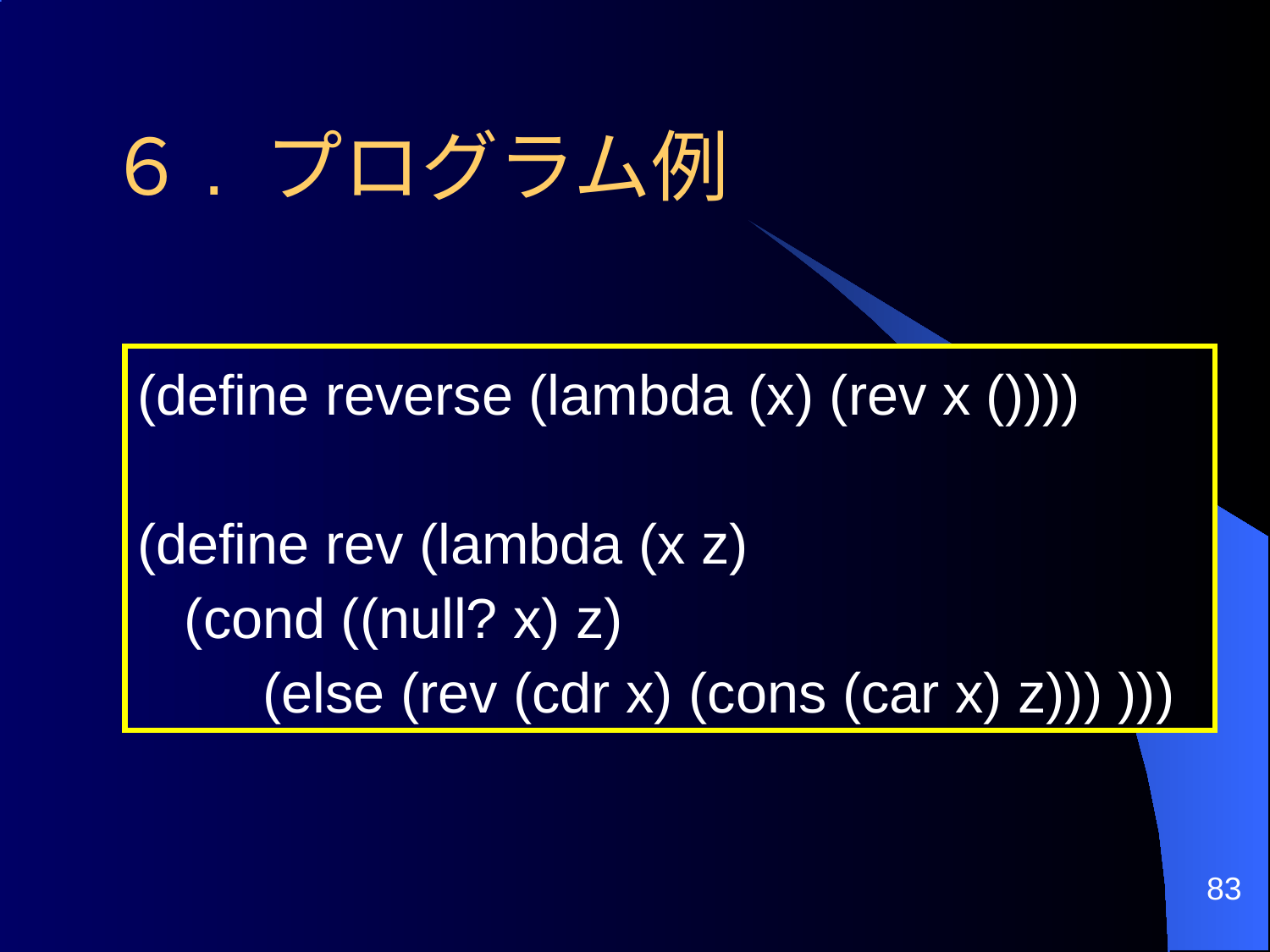

# ６. プログラム例

(define reverse (lambda (x) (rev x ())))

(define rev (lambda (x z)
   (cond ((null? x) z)
        (else (rev (cdr x) (cons (car x) z))) )))
83